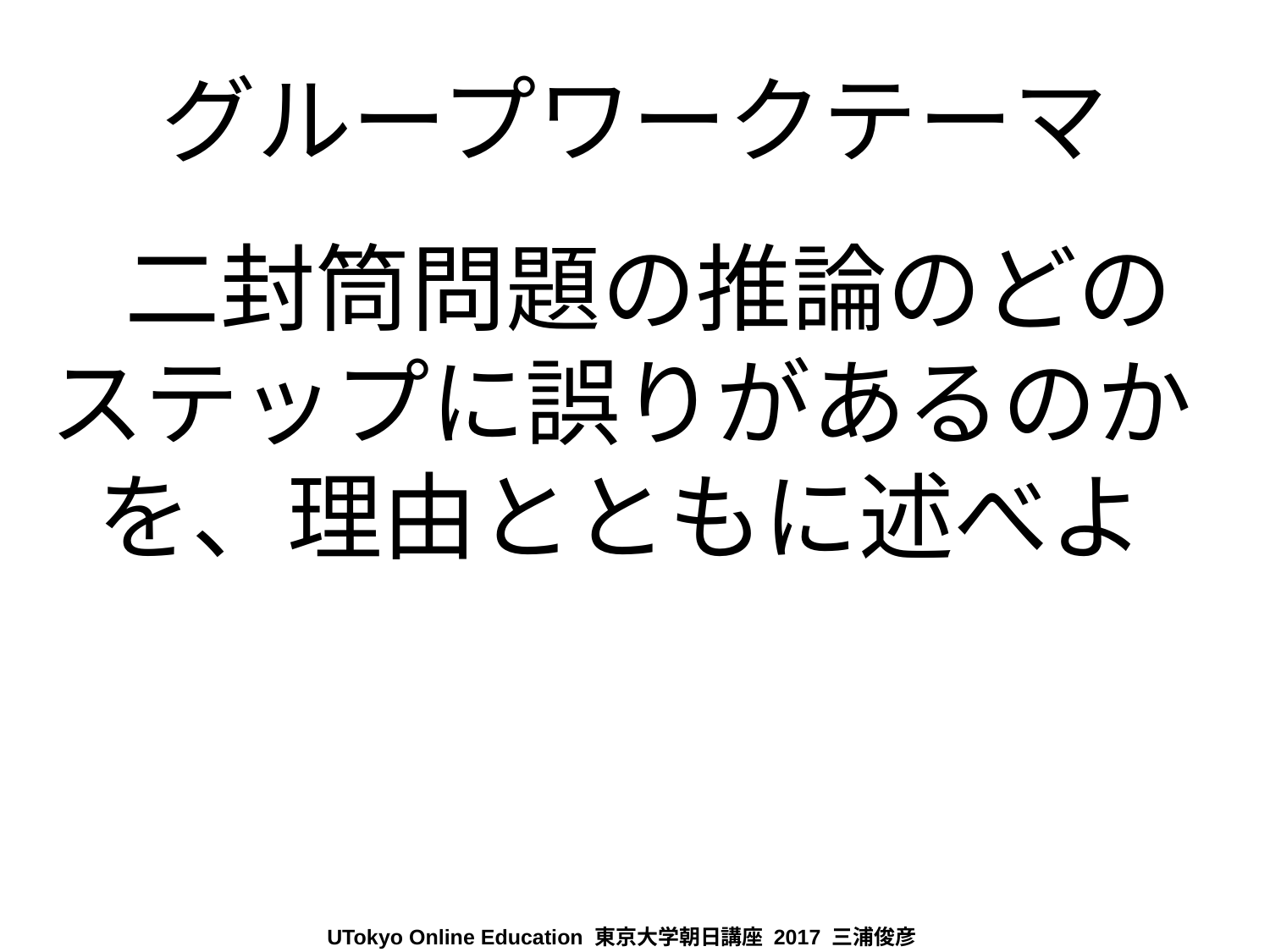

# グループワークテーマ
　二封筒問題の推論のどのステップに誤りがあるのかを、理由とともに述べよ
UTokyo Online Education 東京大学朝日講座 2017 三浦俊彦　CC BY-NC-ND